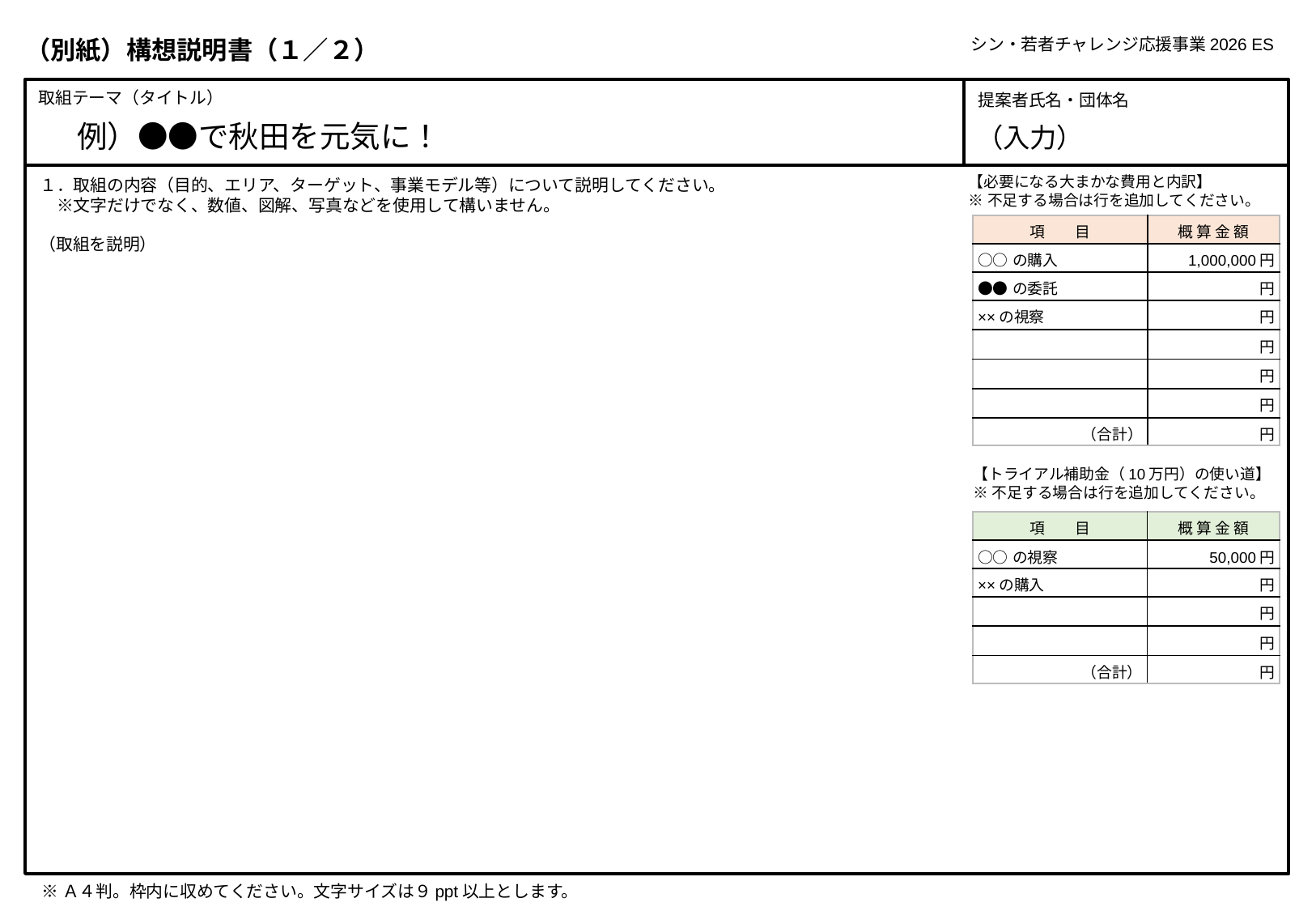

（別紙）構想説明書（１／２）
シン・若者チャレンジ応援事業2026 ES
取組テーマ（タイトル）

提案者氏名・団体名
例）●●で秋田を元気に！
（入力）

１．取組の内容（目的、エリア、ターゲット、事業モデル等）について説明してください。
　※文字だけでなく、数値、図解、写真などを使用して構いません。
【必要になる大まかな費用と内訳】
※不足する場合は行を追加してください。
| 項　　目 | 概 算 金 額 |
| --- | --- |
| ○○の購入 | 1,000,000円 |
| ●●の委託 | 円 |
| ××の視察 | 円 |
|  | 円 |
|  | 円 |
|  | 円 |
| （合計） | 円 |
（取組を説明）
【トライアル補助金（10万円）の使い道】
※不足する場合は行を追加してください。
| 項　　目 | 概 算 金 額 |
| --- | --- |
| ○○の視察 | 50,000円 |
| ××の購入 | 円 |
|  | 円 |
|  | 円 |
| （合計） | 円 |
※Ａ４判。枠内に収めてください。文字サイズは９ppt以上とします。